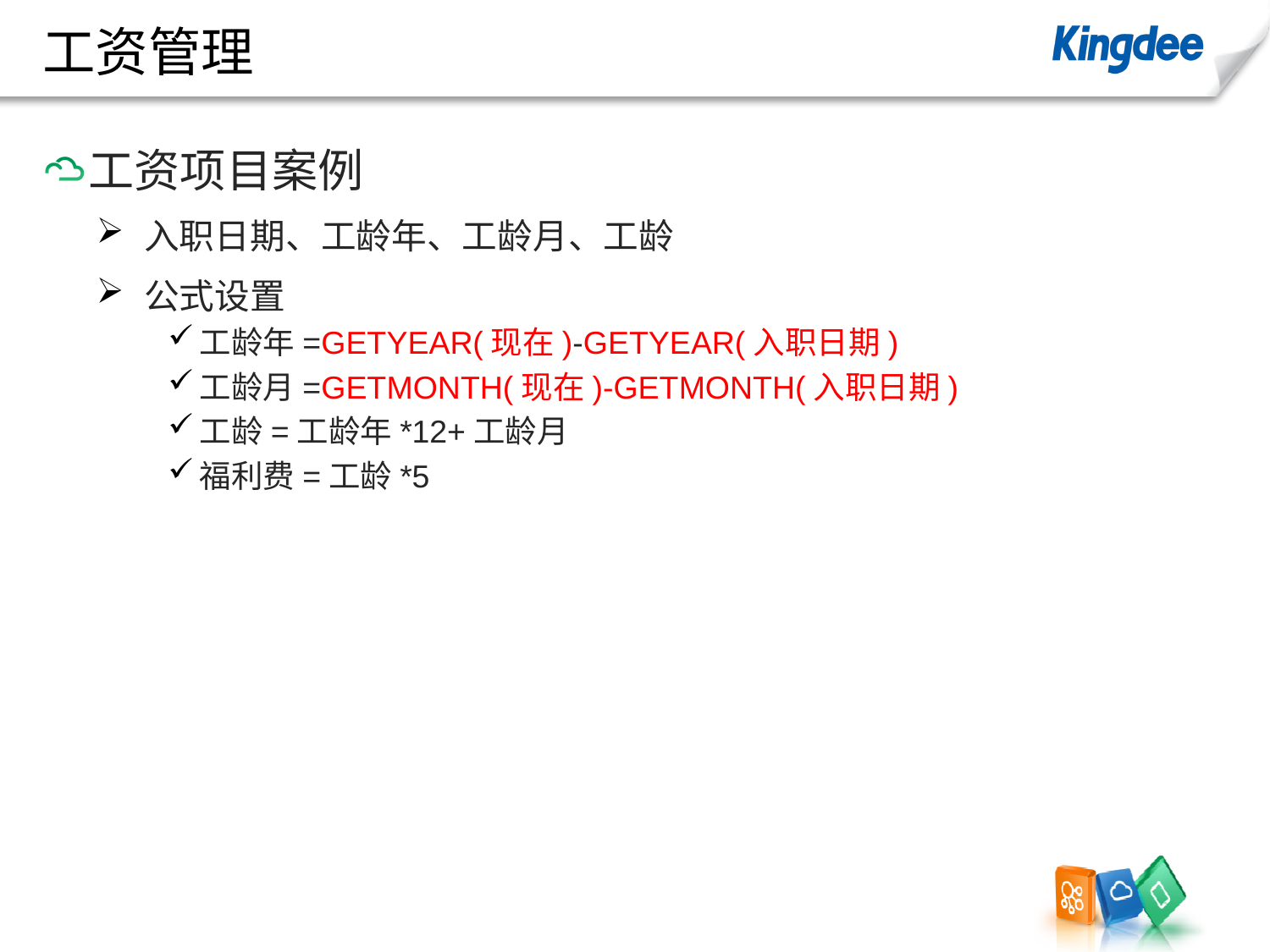

# 工资管理
工资项目案例
入职日期、工龄年、工龄月、工龄
公式设置
工龄年=GETYEAR(现在)-GETYEAR(入职日期)
工龄月=GETMONTH(现在)-GETMONTH(入职日期)
工龄=工龄年*12+工龄月
福利费=工龄*5